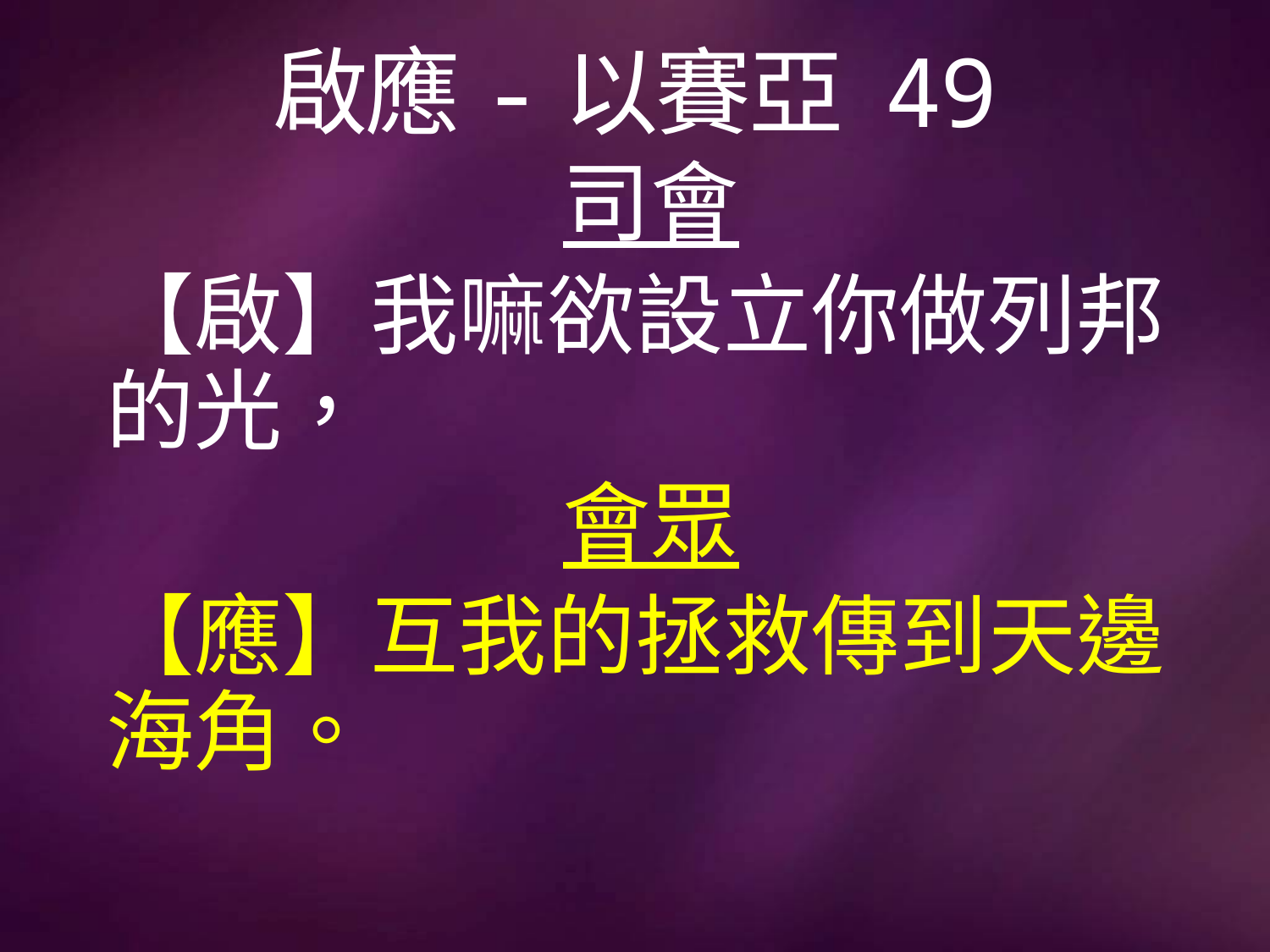

# 啟應-以賽亞 49
司會
【啟】我嘛欲設立你做列邦的光，
會眾
【應】互我的拯救傳到天邊海角。